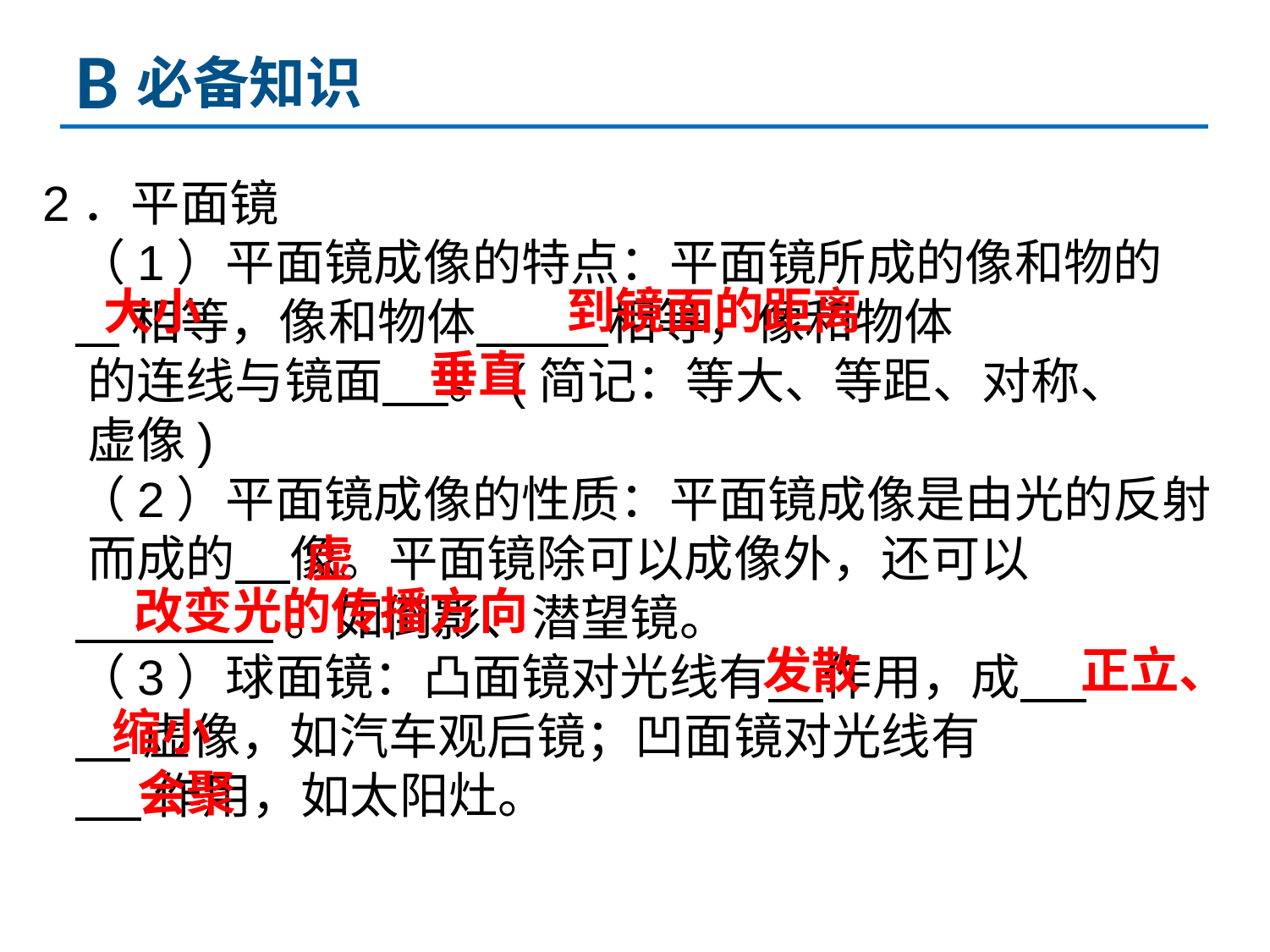

B
必备知识
2．平面镜
  （1）平面镜成像的特点：平面镜所成的像和物的
       相等，像和物体            相等，像和物体
   的连线与镜面      。(简记：等大、等距、对称、
   虚像)
  （2）平面镜成像的性质：平面镜成像是由光的反射
   而成的     像。平面镜除可以成像外，还可以
                     。如倒影、潜望镜。
  （3）球面镜：凸面镜对光线有     作用，成      ，
        虚像，如汽车观后镜；凹面镜对光线有
         作用，如太阳灶。
到镜面的距离
大小
垂直
虚
 改变光的传播方向
发散
正立、
缩小
会聚